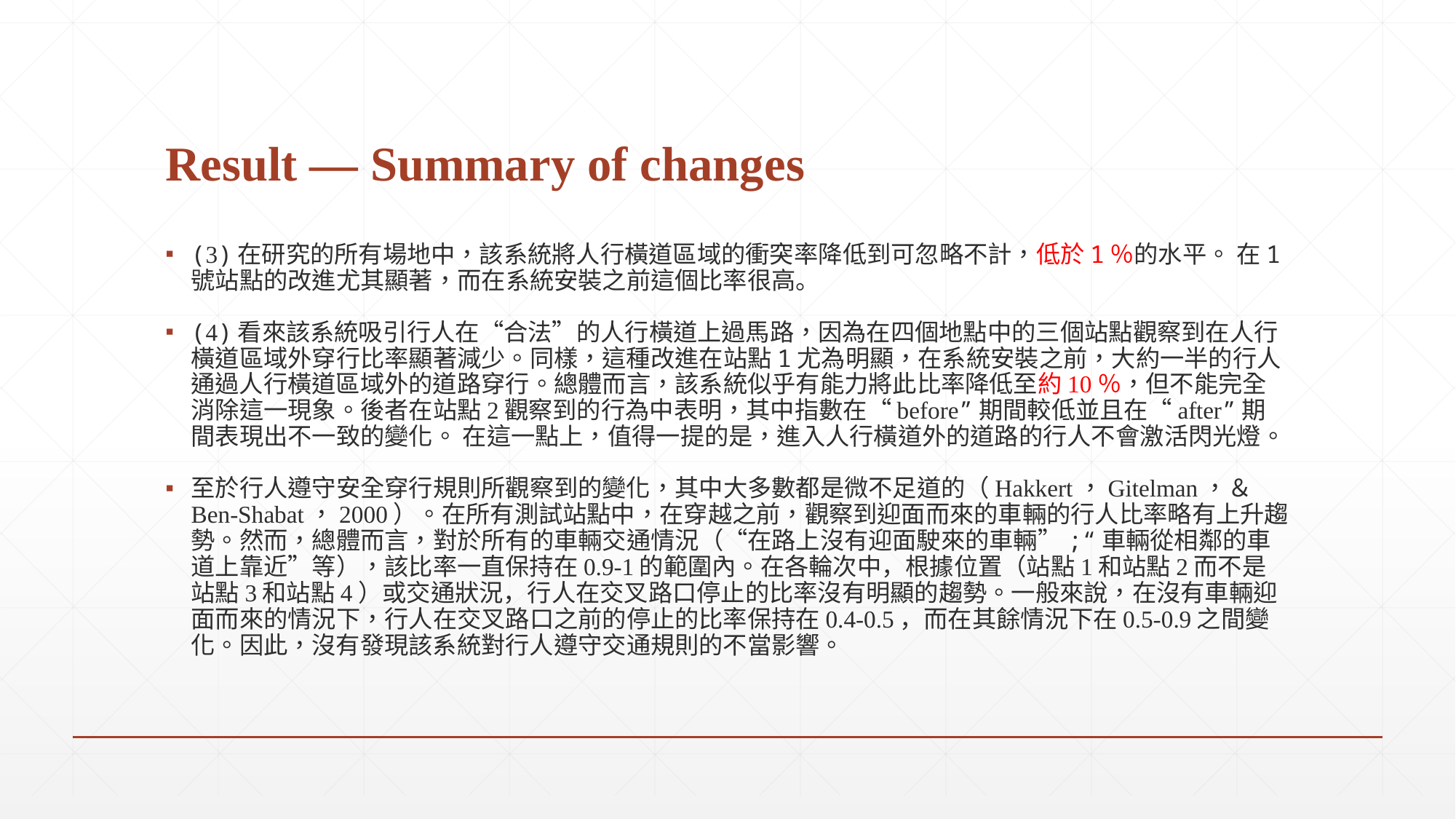

# Result — Summary of changes
(3)在研究的所有場地中，該系統將人行橫道區域的衝突率降低到可忽略不計，低於1％的水平。 在1號站點的改進尤其顯著，而在系統安裝之前這個比率很高。
(4)看來該系統吸引行人在“合法”的人行橫道上過馬路，因為在四個地點中的三個站點觀察到在人行橫道區域外穿行比率顯著減少。同樣，這種改進在站點1尤為明顯，在系統安裝之前，大約一半的行人通過人行橫道區域外的道路穿行。總體而言，該系統似乎有能力將此比率降低至約10％，但不能完全消除這一現象。後者在站點2觀察到的行為中表明，其中指數在“before”期間較低並且在“after”期間表現出不一致的變化。 在這一點上，值得一提的是，進入人行橫道外的道路的行人不會激活閃光燈。
至於行人遵守安全穿行規則所觀察到的變化，其中大多數都是微不足道的（Hakkert，Gitelman，＆Ben-Shabat，2000）。在所有測試站點中，在穿越之前，觀察到迎面而來的車輛的行人比率略有上升趨勢。然而，總體而言，對於所有的車輛交通情況（“在路上沒有迎面駛來的車輛”;“車輛從相鄰的車道上靠近”等），該比率一直保持在0.9-1的範圍內。在各輪次中，根據位置（站點1和站點2而不是站點3和站點4）或交通狀況，行人在交叉路口停止的比率沒有明顯的趨勢。一般來說，在沒有車輛迎面而來的情況下，行人在交叉路口之前的停止的比率保持在0.4-0.5，而在其餘情況下在0.5-0.9之間變化。因此，沒有發現該系統對行人遵守交通規則的不當影響。